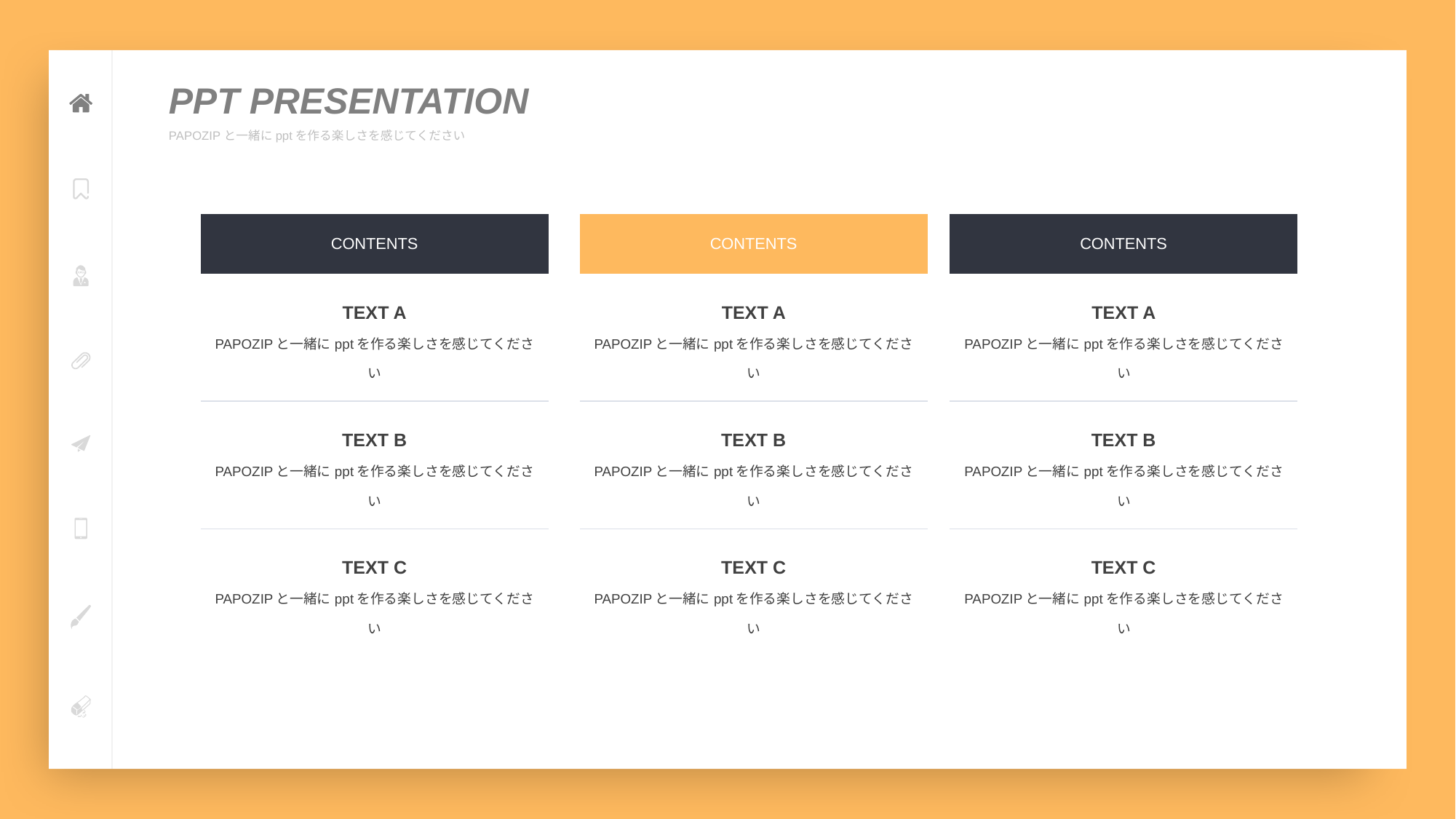

PPT PRESENTATION
PAPOZIPと一緒にpptを作る楽しさを感じてください

| CONTENTS |
| --- |
| TEXT A PAPOZIPと一緒にpptを作る楽しさを感じてください |
| TEXT B PAPOZIPと一緒にpptを作る楽しさを感じてください |
| TEXT C PAPOZIPと一緒にpptを作る楽しさを感じてください |
| CONTENTS |
| --- |
| TEXT A PAPOZIPと一緒にpptを作る楽しさを感じてください |
| TEXT B PAPOZIPと一緒にpptを作る楽しさを感じてください |
| TEXT C PAPOZIPと一緒にpptを作る楽しさを感じてください |
| CONTENTS |
| --- |
| TEXT A PAPOZIPと一緒にpptを作る楽しさを感じてください |
| TEXT B PAPOZIPと一緒にpptを作る楽しさを感じてください |
| TEXT C PAPOZIPと一緒にpptを作る楽しさを感じてください |